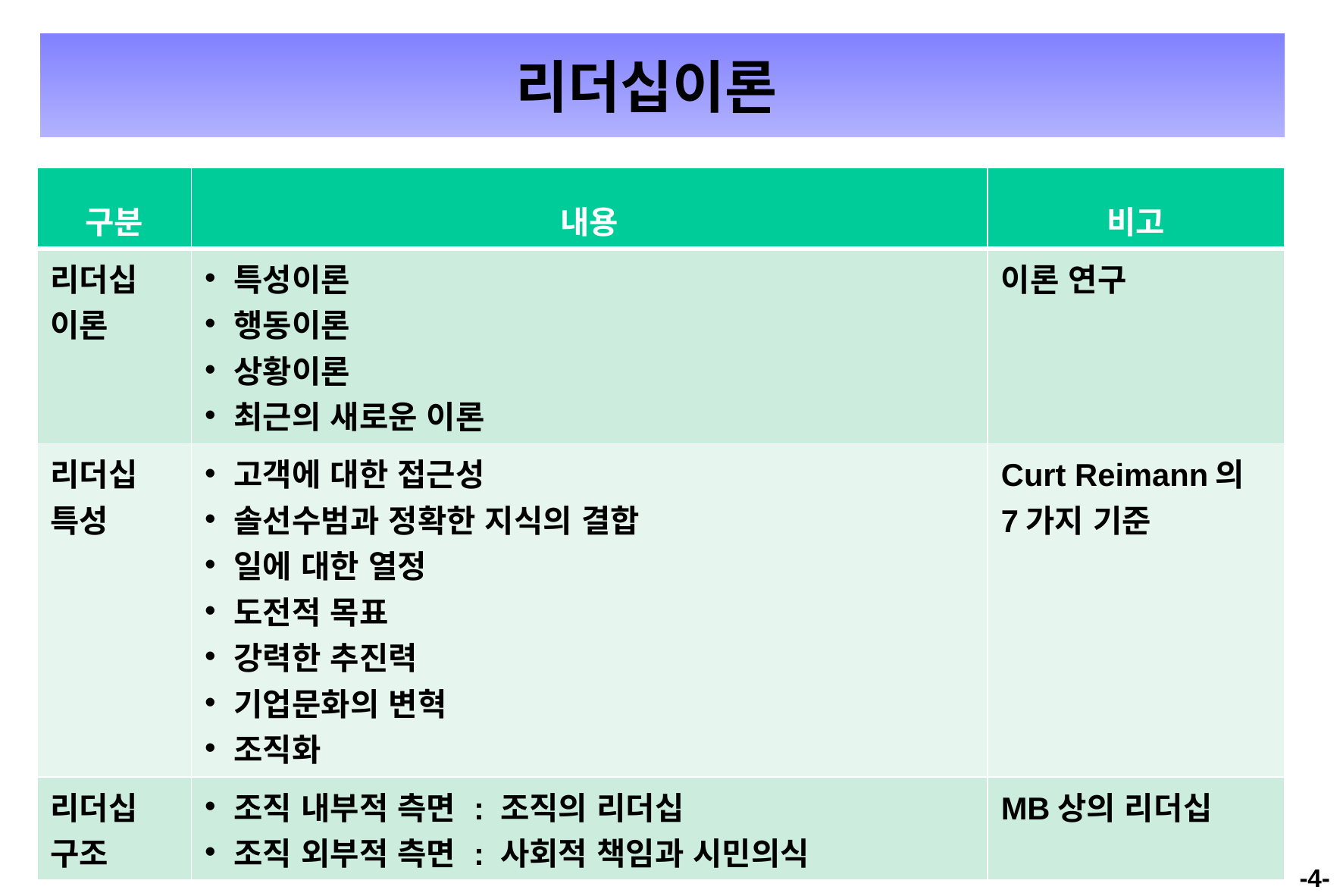

리더십이론
리더십 이론
| 구분 | 내용 | 비고 |
| --- | --- | --- |
| 리더십 이론 | 특성이론 행동이론 상황이론 최근의 새로운 이론 | 이론 연구 |
| 리더십 특성 | 고객에 대한 접근성 솔선수범과 정확한 지식의 결합 일에 대한 열정 도전적 목표 강력한 추진력 기업문화의 변혁 조직화 | Curt Reimann의 7가지 기준 |
| 리더십 구조 | 조직 내부적 측면 : 조직의 리더십 조직 외부적 측면 : 사회적 책임과 시민의식 | MB상의 리더십 |
-4-